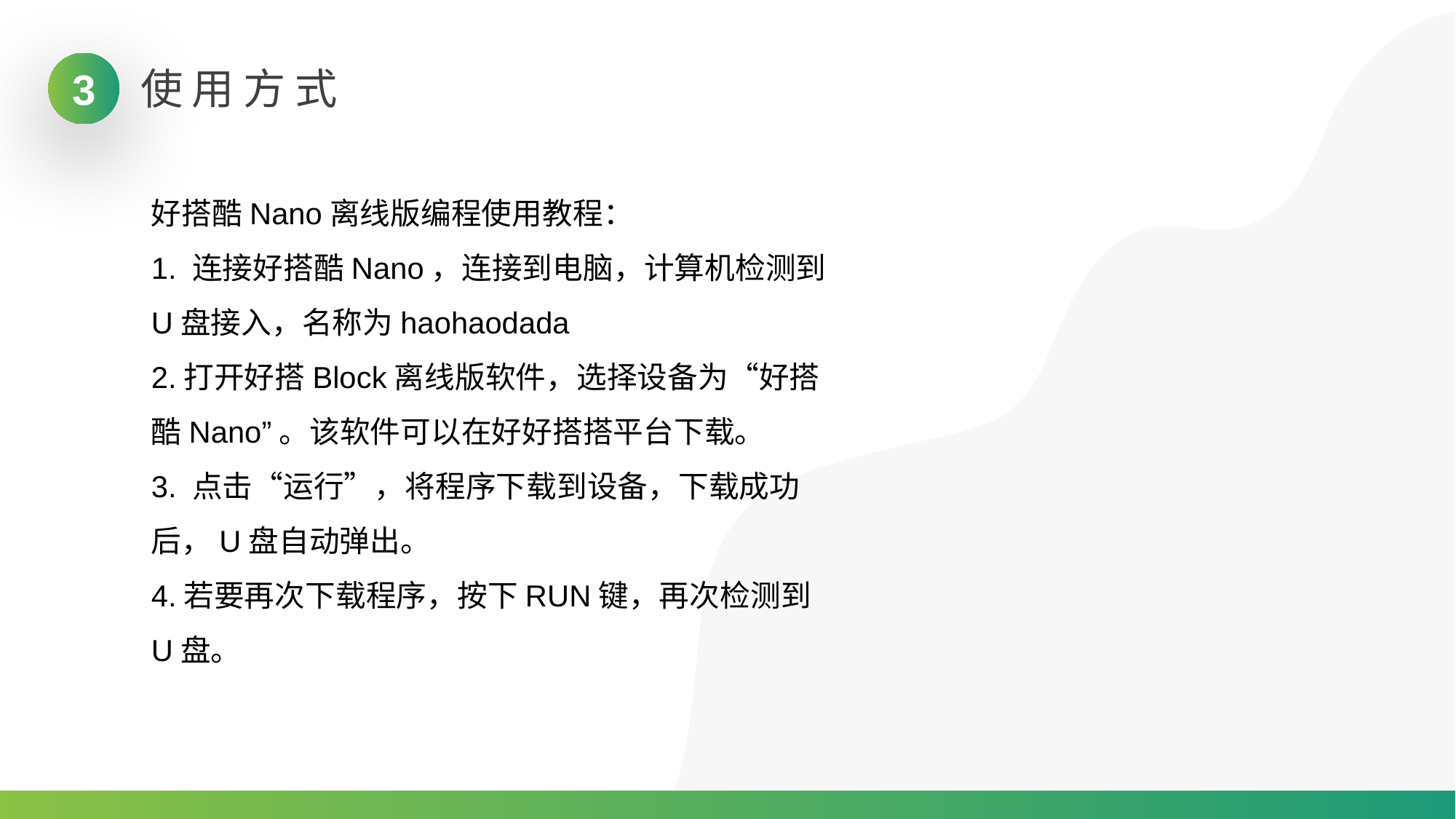

3
使用方式
好搭酷Nano离线版编程使用教程：
1. 连接好搭酷Nano，连接到电脑，计算机检测到U盘接入，名称为haohaodada
2.打开好搭Block离线版软件，选择设备为“好搭酷Nano”。该软件可以在好好搭搭平台下载。
3. 点击“运行”，将程序下载到设备，下载成功后，U盘自动弹出。
4.若要再次下载程序，按下RUN键，再次检测到U盘。

02